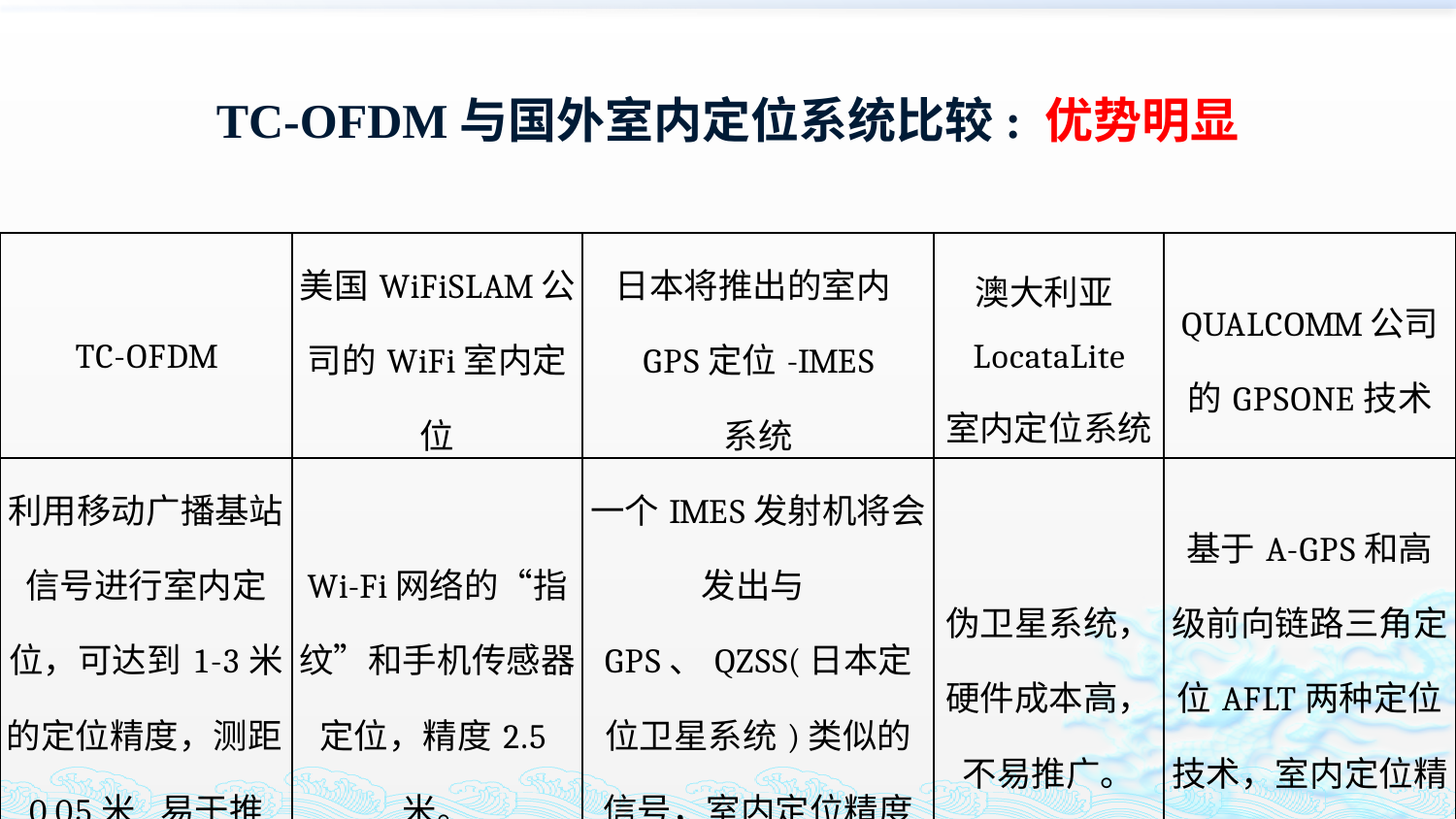

# TC-OFDM与国外室内定位系统比较: 优势明显
| TC-OFDM | 美国WiFiSLAM公司的WiFi室内定位 | 日本将推出的室内GPS定位-IMES 系统 | 澳大利亚LocataLite 室内定位系统 | QUALCOMM公司的GPSONE技术 |
| --- | --- | --- | --- | --- |
| 利用移动广播基站信号进行室内定位，可达到1-3米的定位精度，测距0.05米,易于推广。 | Wi-Fi网络的“指纹”和手机传感器定位，精度2.5米。 | 一个IMES发射机将会发出与GPS、QZSS(日本定位卫星系统)类似的信号，室内定位精度大于10米。 | 伪卫星系统，硬件成本高，不易推广。 | 基于A-GPS和高级前向链路三角定位AFLT两种定位技术，室内定位精度50米。 |